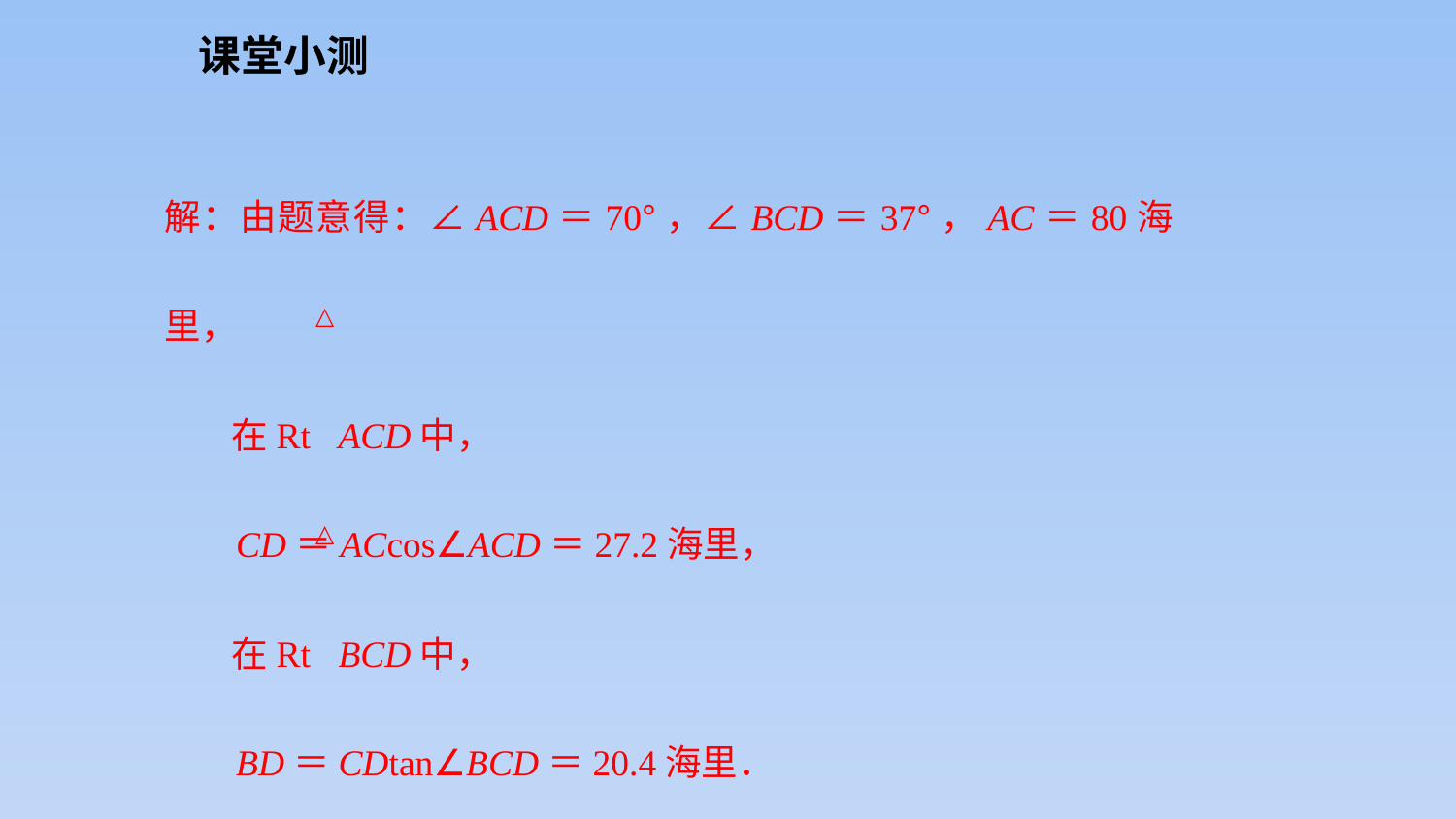

课堂小测
解：由题意得：∠ACD＝70°，∠BCD＝37°，AC＝80海里，
       在Rt   ACD中，
       CD＝ACcos∠ACD＝27.2海里，
       在Rt   BCD中，
       BD＝CDtan∠BCD＝20.4海里．
       答：还需航行的距离BD的长为20.4海里．
△
△